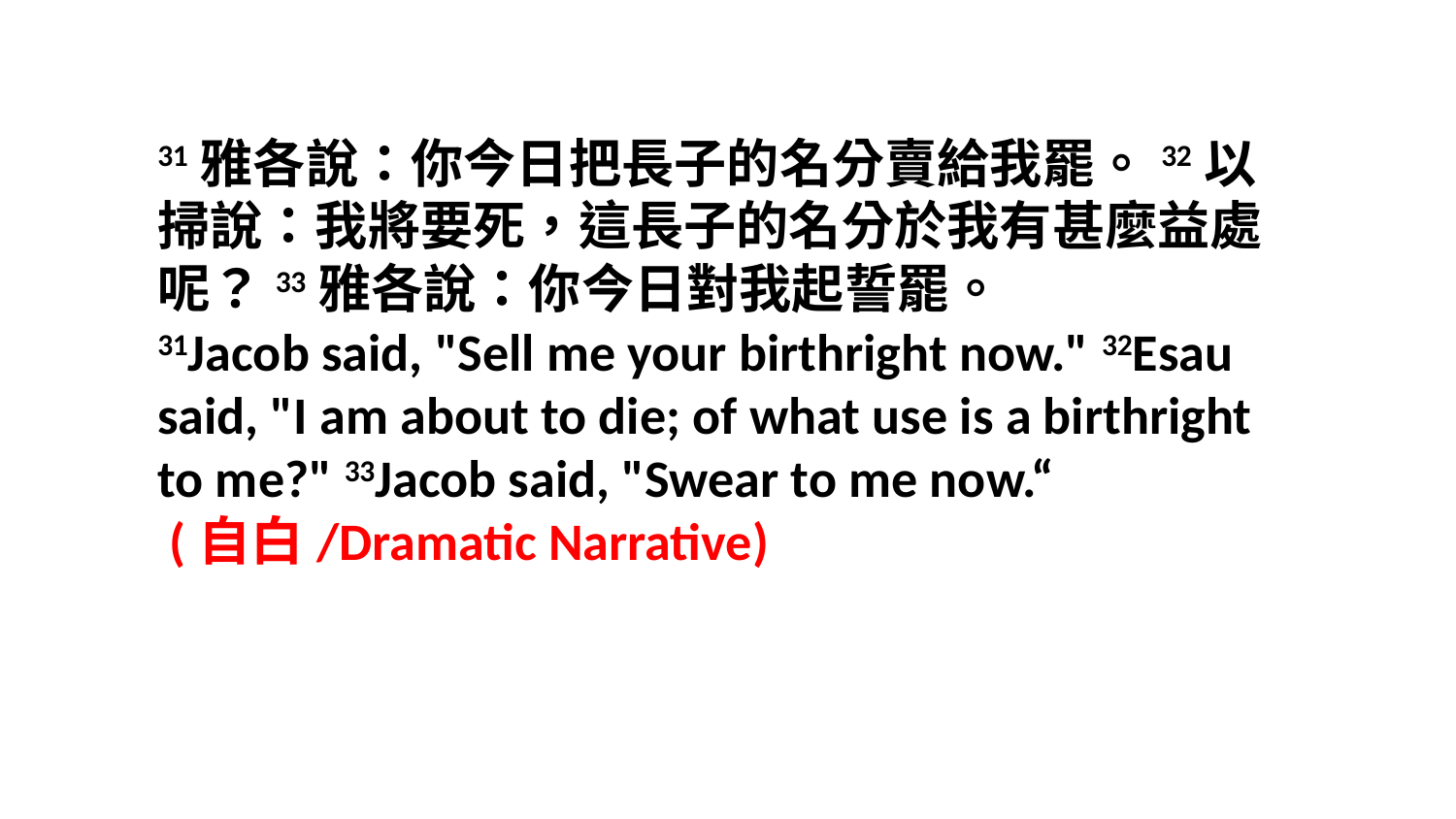

31雅各說：你今日把長子的名分賣給我罷。32以掃說：我將要死，這長子的名分於我有甚麼益處呢？33雅各說：你今日對我起誓罷。
31Jacob said, "Sell me your birthright now." 32Esau said, "I am about to die; of what use is a birthright to me?" 33Jacob said, "Swear to me now.“
 (自白/Dramatic Narrative)